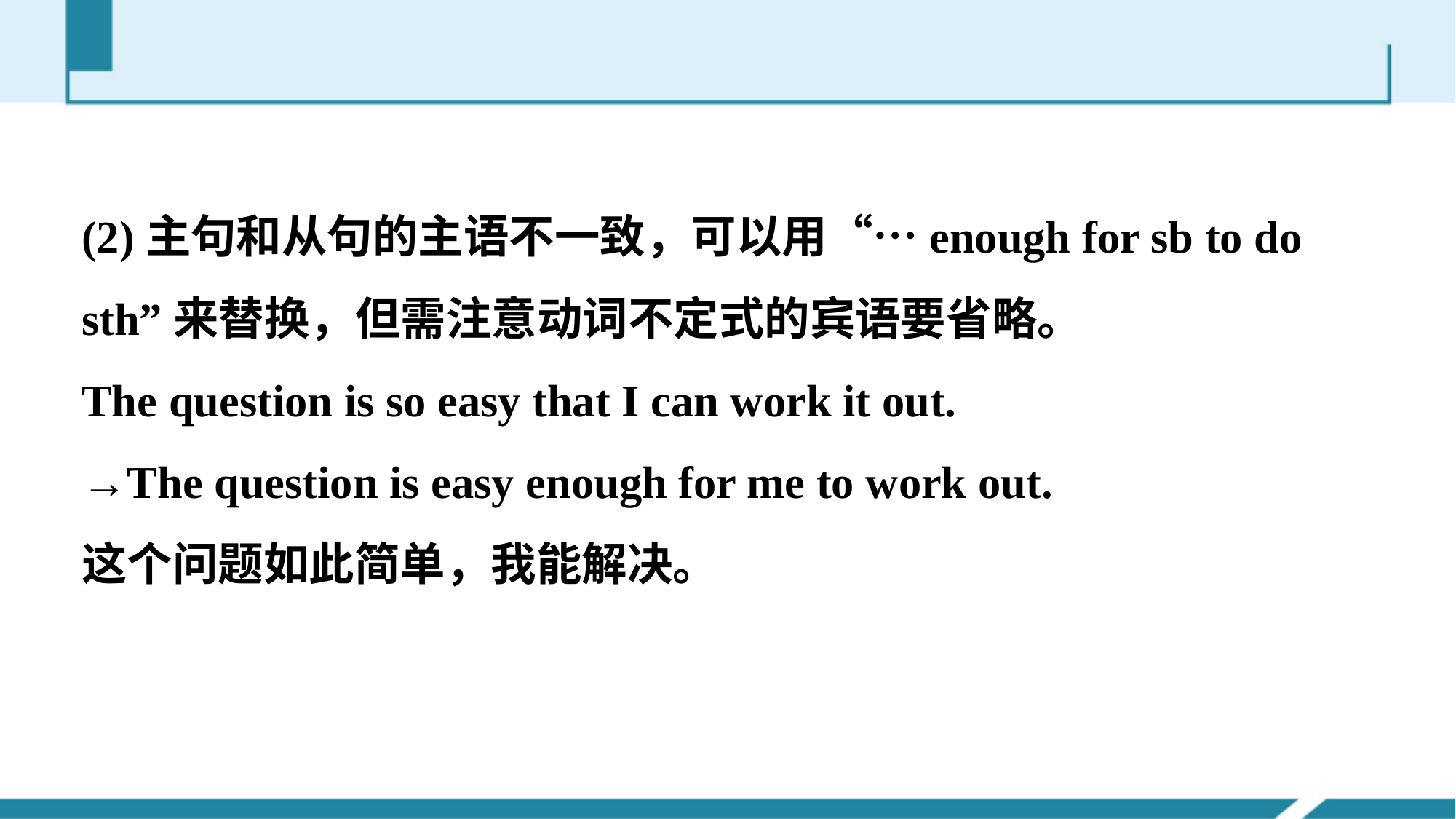

(2)主句和从句的主语不一致，可以用“…enough for sb to do sth”来替换，但需注意动词不定式的宾语要省略。
The question is so easy that I can work it out.
→The question is easy enough for me to work out.
这个问题如此简单，我能解决。